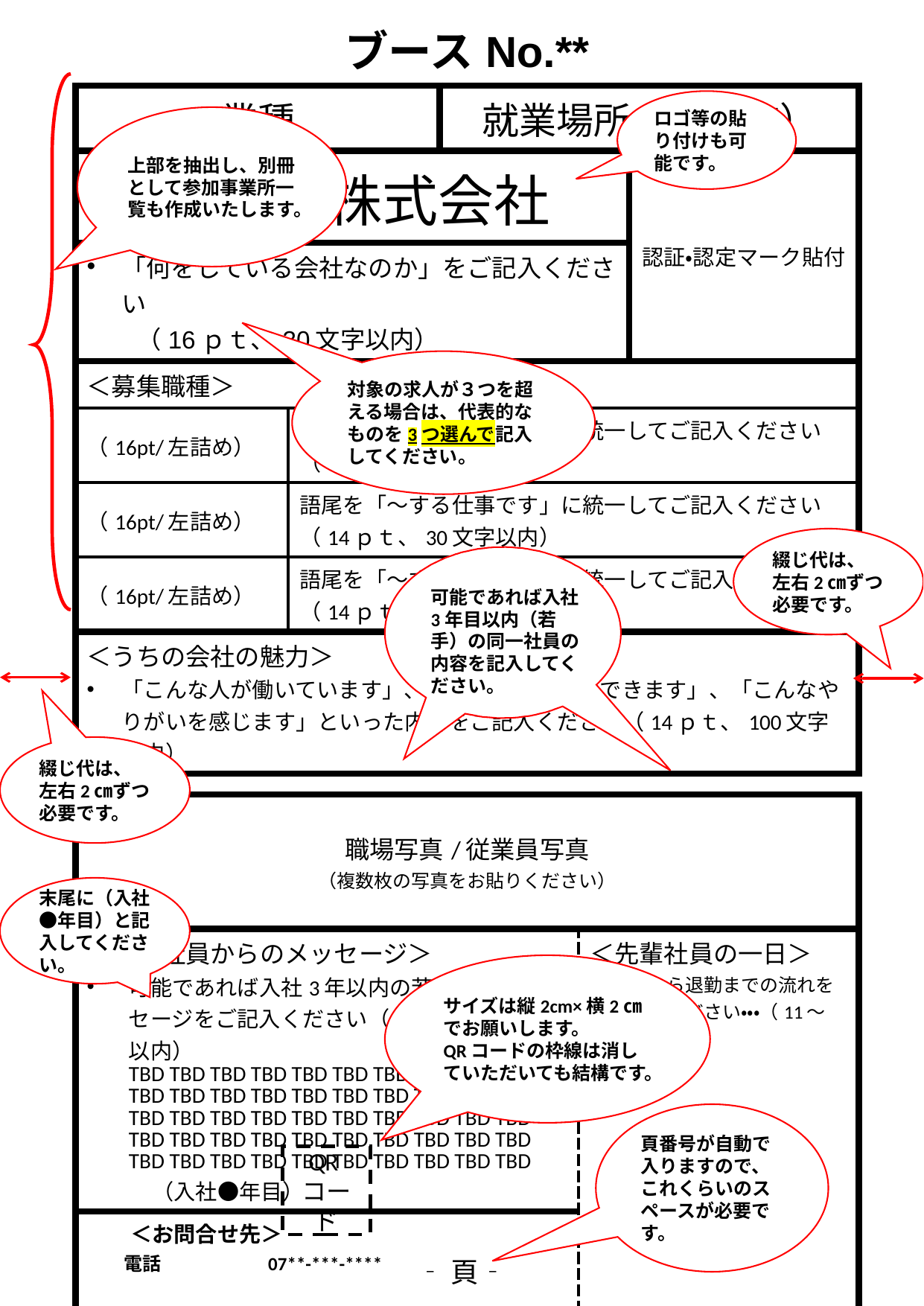

| ブースNo.\*\* |  |  |  |  |
| --- | --- | --- | --- | --- |
| 業種 |  | 就業場所（●●市） |  |  |
| ○○○○株式会社 |  |  |  | 認証・認定マーク貼付 |
| 「何をしている会社なのか」をご記入ください 　　（16ｐｔ、30文字以内） |  |  |  |  |
| ＜募集職種＞ |  |  |  |  |
| （16pt/左詰め） | 語尾を「～する仕事です」に統一してご記入ください （14ｐｔ、30文字以内） |  |  |  |
| （16pt/左詰め） | 語尾を「～する仕事です」に統一してご記入ください （14ｐｔ、30文字以内） |  |  |  |
| （16pt/左詰め） | 語尾を「～する仕事です」に統一してご記入ください （14ｐｔ、30文字以内） |  |  |  |
| ＜うちの会社の魅力＞　 「こんな人が働いています」、「こんな人に成長できます」、「こんなやりがいを感じます」といった内容をご記入ください（14ｐｔ、100文字以内） |  |  |  |  |
|  |  |  |  |  |
| 職場写真/従業員写真 （複数枚の写真をお貼りください） |  |  |  |  |
| ＜先輩社員からのメッセージ＞ 可能であれば入社3年以内の若手社員のメッセージをご記入ください（14pt、200文字以内） TBD TBD TBD TBD TBD TBD TBD TBD TBD TBD TBD TBD TBD TBD TBD TBD TBD TBD TBD TBD TBD TBD TBD TBD TBD TBD TBD TBD TBD TBD TBD TBD TBD TBD TBD TBD TBD TBD TBD TBD TBD TBD TBD TBD TBD TBD TBD TBD TBD TBD 　　　（入社●年目） |  |  | ＜先輩社員の一日＞ 出勤から退勤までの流れをご紹介ください・・・（11～14pt） |  |
| ＜お問合せ先＞ 　　電話　　　 　　07\*\*-\*\*\*-\*\*\*\*　　　　　　　　　　　 　　E-mail \*\*\*\*\*\*@\*\*\*\*\*\*\*\* 　　ウェブサイト　http://www.\*\*\*\*\*\*\*\*\*\*\*\*\*\* |  |  |  |  |
| ホームページ 　　はこちら　⇒ |  |  |  |  |
|  |  |  |  |  |

ロゴ等の貼り付けも可能です。
上部を抽出し、別冊として参加事業所一覧も作成いたします。
対象の求人が３つを超える場合は、代表的なものを3つ選んで記入してください。
綴じ代は、
左右2㎝ずつ必要です。

可能であれば入社3年目以内（若手）の同一社員の内容を記入してください。

綴じ代は、
左右2㎝ずつ必要です。
末尾に（入社●年目）と記入してください。
サイズは縦2cm×横2㎝でお願いします。
QRコードの枠線は消していただいても結構です。
頁番号が自動で入りますので、これくらいのスペースが必要です。
QRコード
‐頁‐